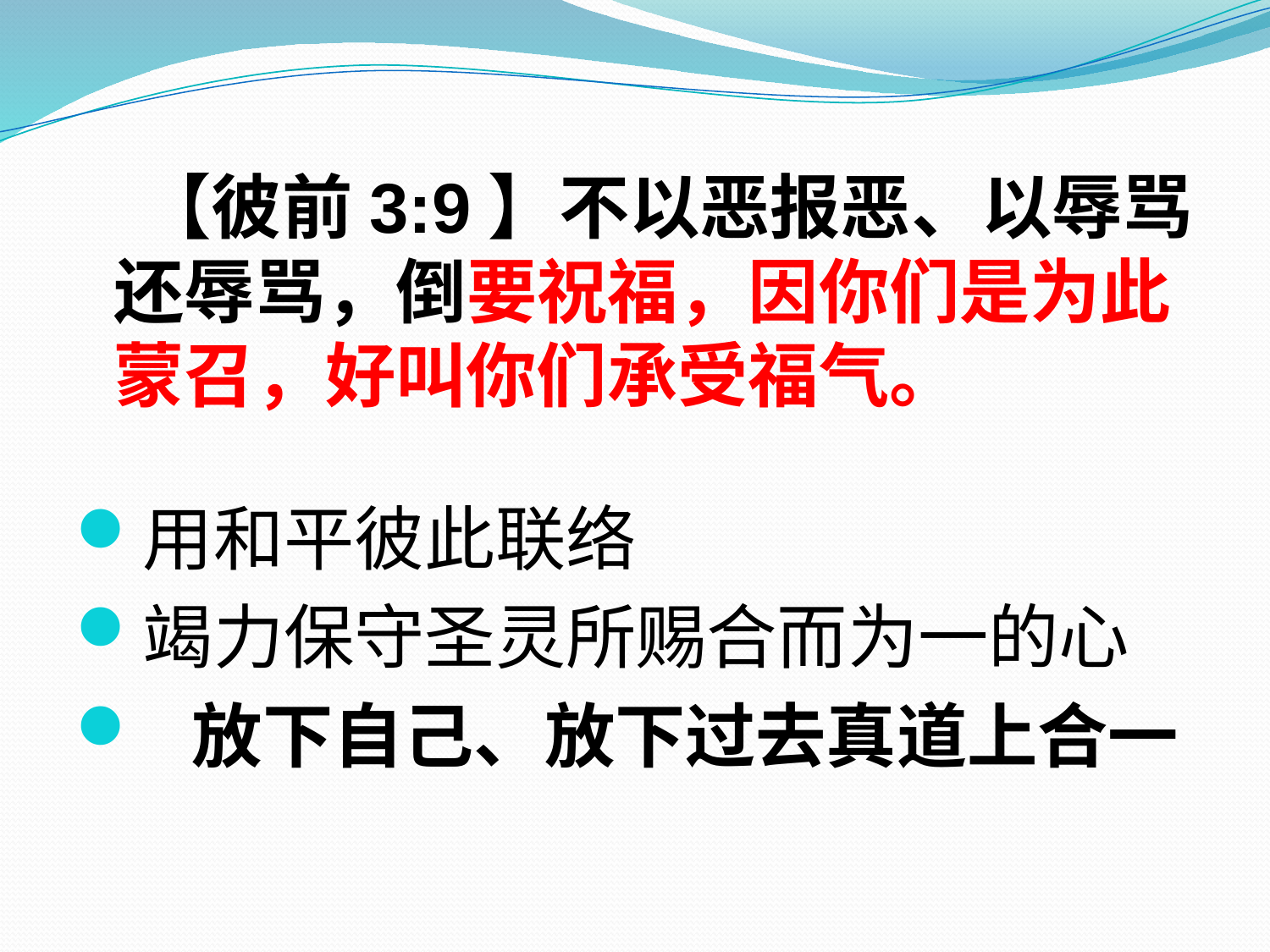

【彼前3:9】不以恶报恶、以辱骂还辱骂，倒要祝福，因你们是为此蒙召，好叫你们承受福气。

用和平彼此联络
竭力保守圣灵所赐合而为一的心
  放下自己、放下过去真道上合一